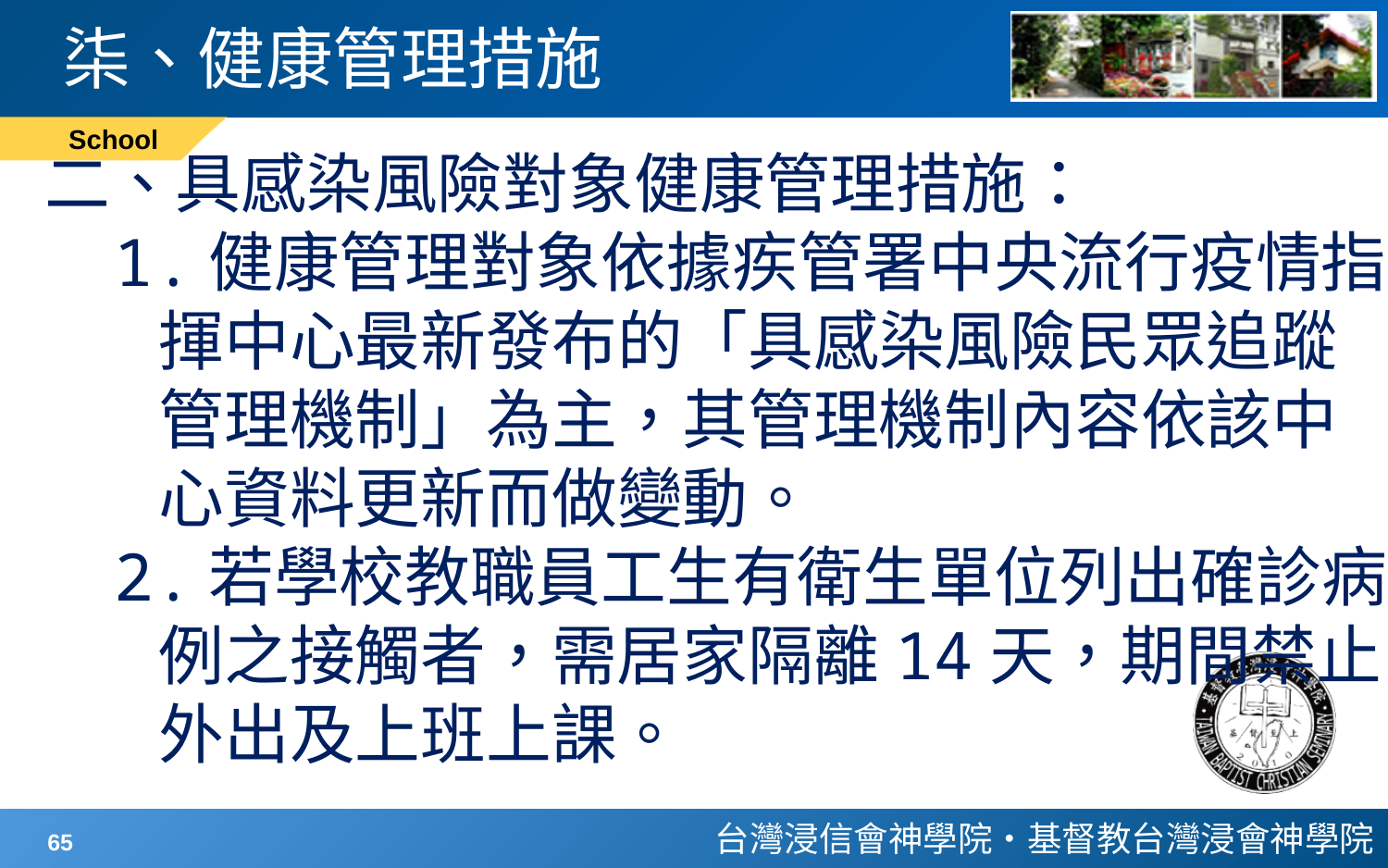

# 柒、健康管理措施
School
二、具感染風險對象健康管理措施：
1.健康管理對象依據疾管署中央流行疫情指
  揮中心最新發布的「具感染風險民眾追蹤
  管理機制」為主，其管理機制內容依該中
  心資料更新而做變動。
2.若學校教職員工生有衛生單位列出確診病
  例之接觸者，需居家隔離14天，期間禁止
  外出及上班上課。